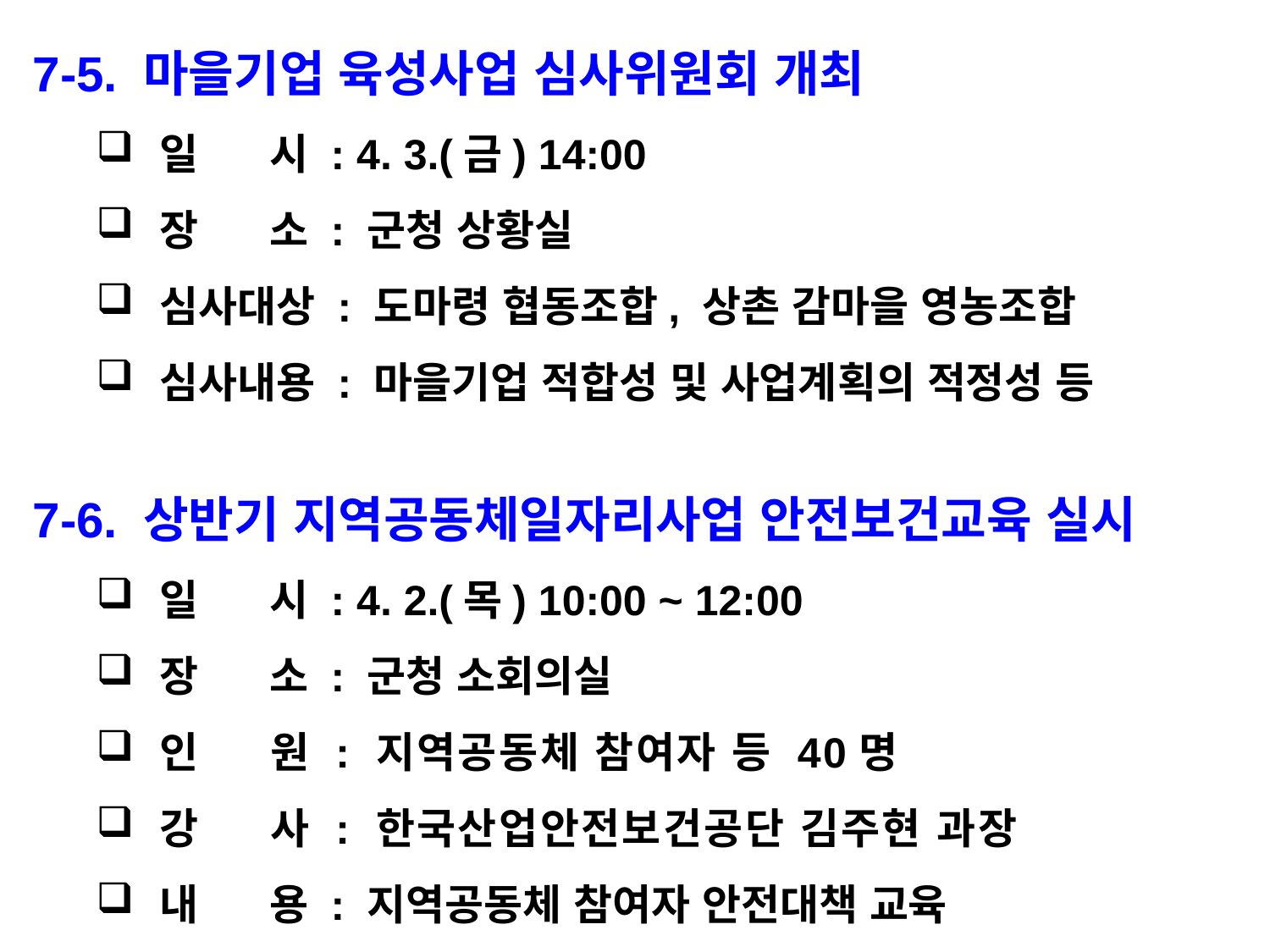

7-5. 마을기업 육성사업 심사위원회 개최
일      시 : 4. 3.(금) 14:00
장      소 : 군청 상황실
심사대상 : 도마령 협동조합, 상촌 감마을 영농조합
심사내용 : 마을기업 적합성 및 사업계획의 적정성 등

7-6. 상반기 지역공동체일자리사업 안전보건교육 실시
일      시 : 4. 2.(목) 10:00 ~ 12:00
장      소 : 군청 소회의실
인     원 : 지역공동체 참여자 등 40명
강     사 : 한국산업안전보건공단 김주현 과장
내      용 : 지역공동체 참여자 안전대책 교육